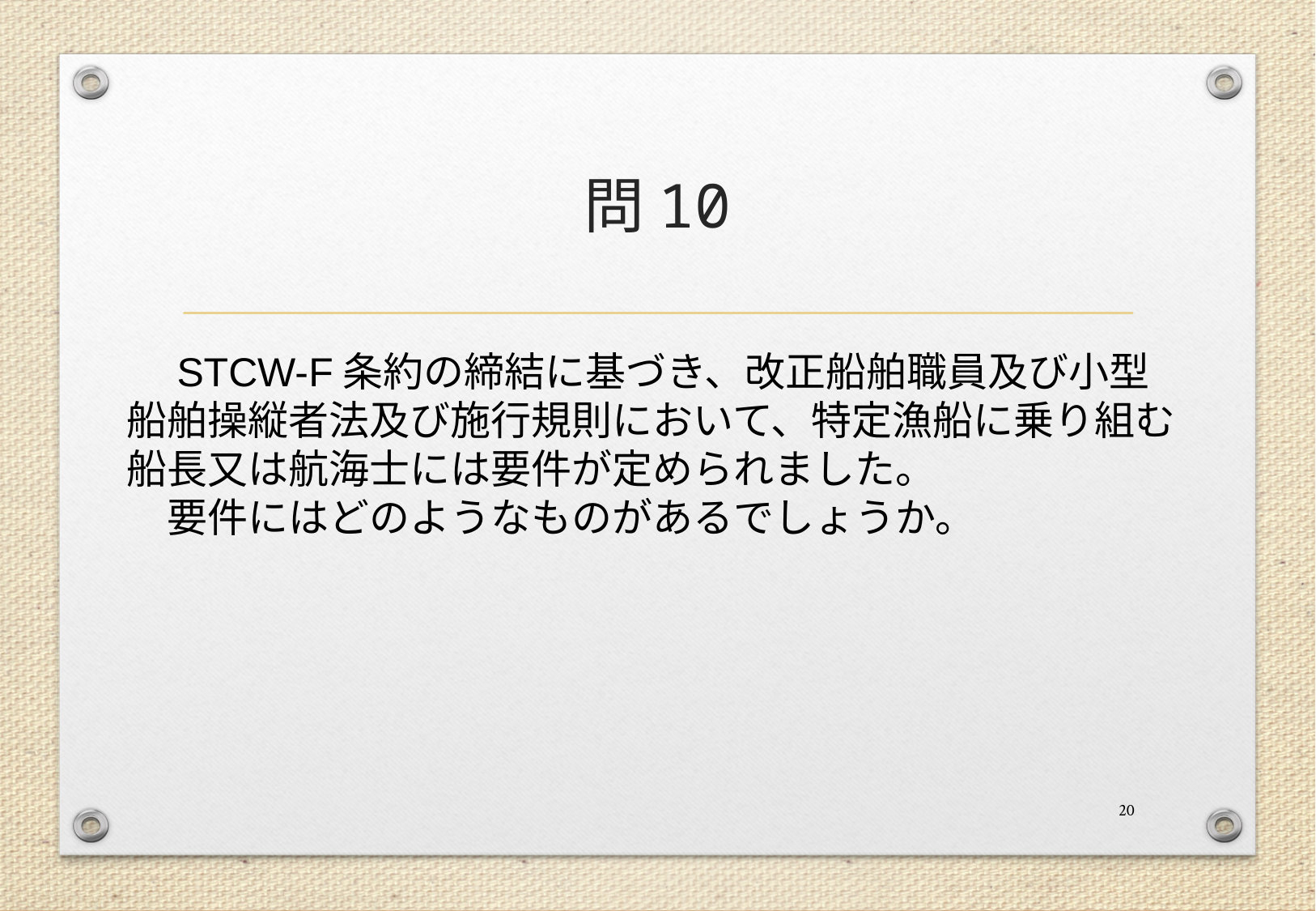

# 問10
　STCW-F条約の締結に基づき、改正船舶職員及び小型船舶操縦者法及び施行規則において、特定漁船に乗り組む船長又は航海士には要件が定められました。
　要件にはどのようなものがあるでしょうか。
20